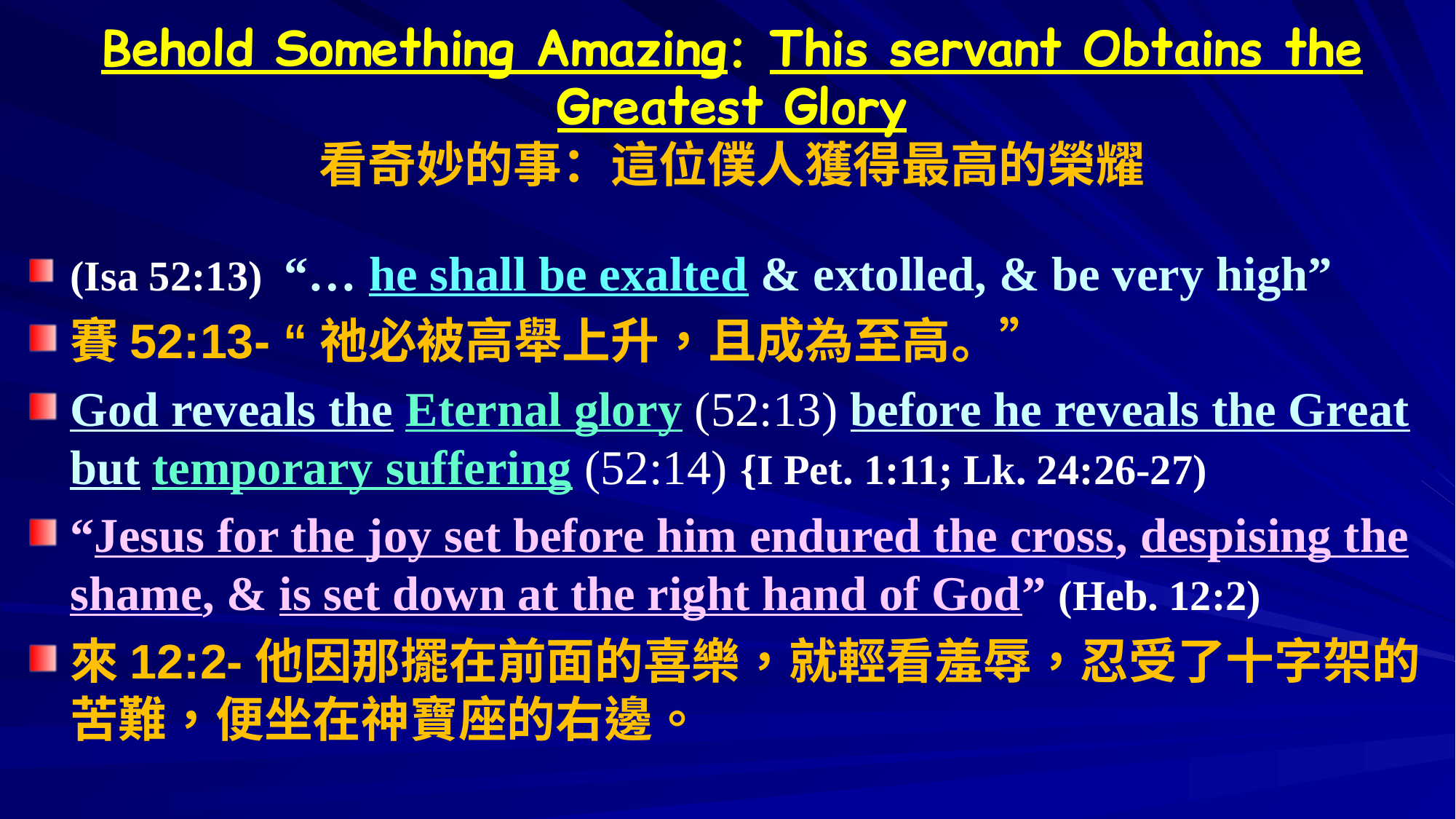

# Behold Something Amazing: This servant Obtains the Greatest Glory 看奇妙的事：這位僕人獲得最高的榮耀
(Isa 52:13)  “… he shall be exalted & extolled, & be very high”
賽52:13- “祂必被高舉上升，且成為至高。”
God reveals the Eternal glory (52:13) before he reveals the Great but temporary suffering (52:14) {I Pet. 1:11; Lk. 24:26-27)
“Jesus for the joy set before him endured the cross, despising the shame, & is set down at the right hand of God” (Heb. 12:2)
來12:2-他因那擺在前面的喜樂，就輕看羞辱，忍受了十字架的苦難，便坐在神寶座的右邊。